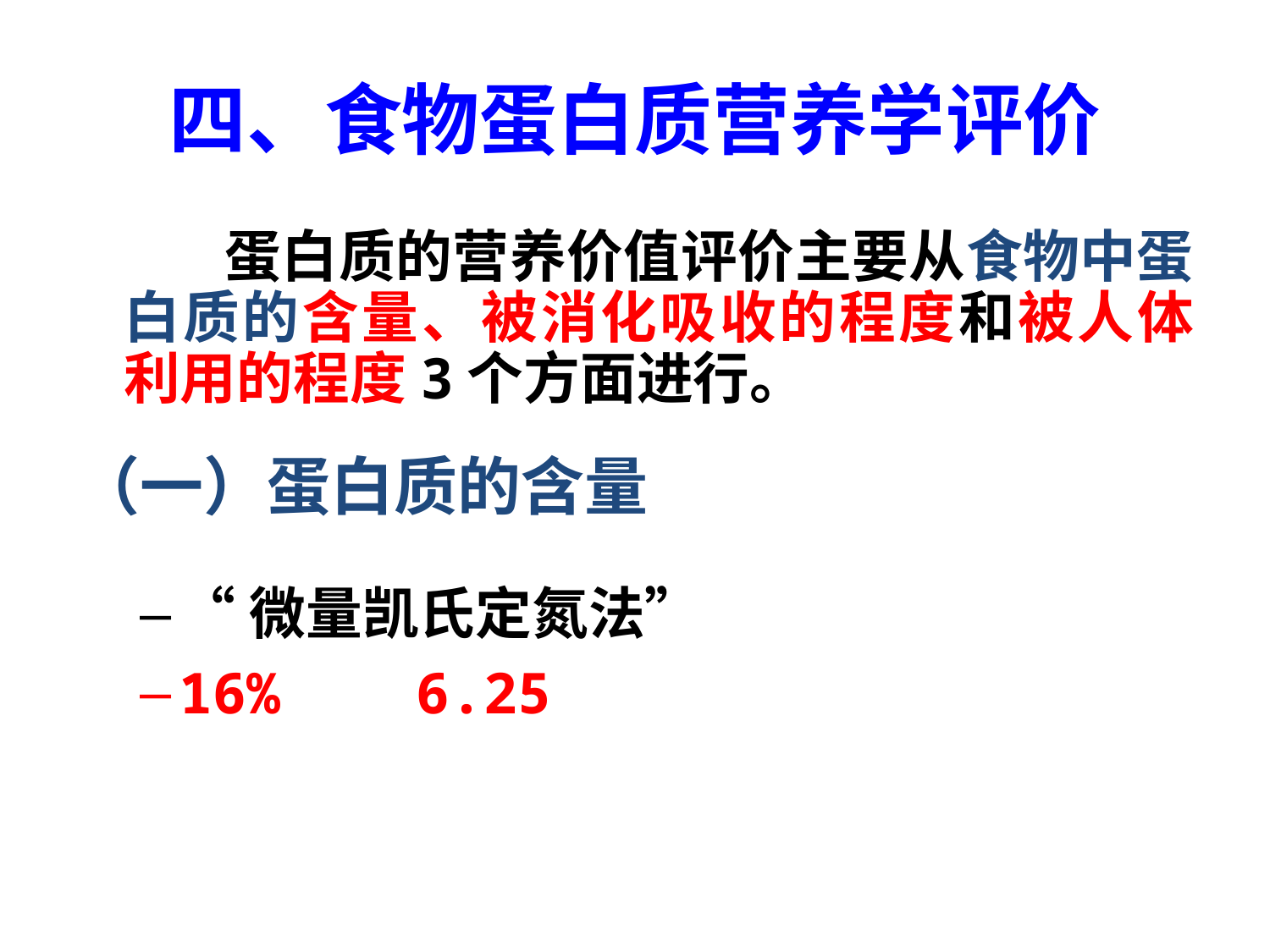

# 四、食物蛋白质营养学评价
          蛋白质的营养价值评价主要从食物中蛋白质的含量、被消化吸收的程度和被人体利用的程度3个方面进行。

（一）蛋白质的含量

“微量凯氏定氮法”
16%    6.25